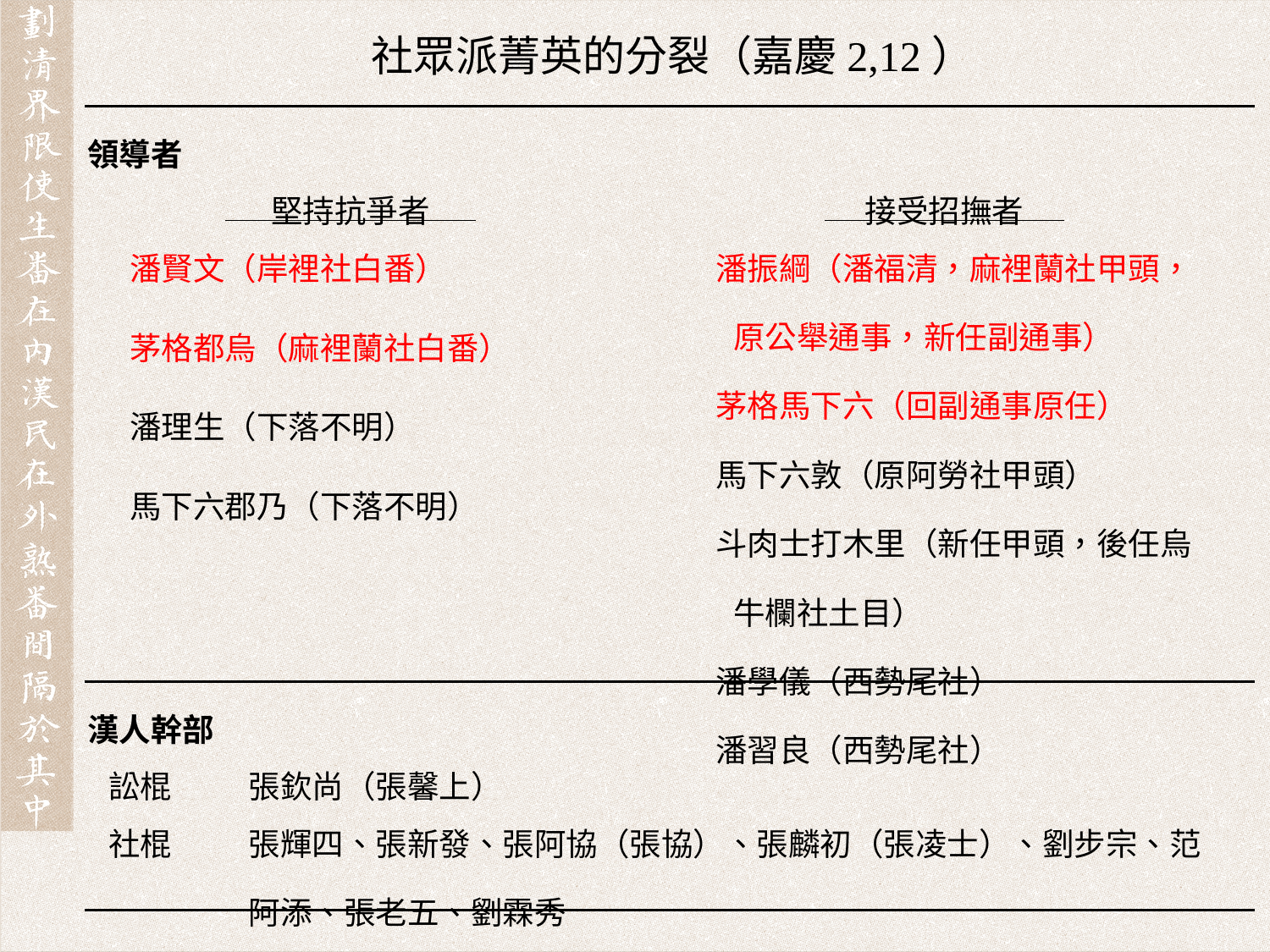

社眾派菁英的分裂（嘉慶2,12）
| 領導者 |  |  |  |  |  |
| --- | --- | --- | --- | --- | --- |
|  | 堅持抗爭者 |  |  | 接受招撫者 |  |
| 潘賢文（岸裡社白番） 茅格都烏（麻裡蘭社白番） 潘理生（下落不明） 馬下六郡乃（下落不明） |  |  | 潘振綱（潘福清，麻裡蘭社甲頭，原公舉通事，新任副通事） 茅格馬下六（回副通事原任） 馬下六敦（原阿勞社甲頭） 斗肉士打木里（新任甲頭，後任烏牛欄社土目） 潘學儀（西勢尾社） 潘習良（西勢尾社） |  |  |
| 漢人幹部 |  |  |  |  |  |
| 訟棍 | 張欽尚（張馨上） |  |  |  |  |
| 社棍 | 張輝四、張新發、張阿協（張協）、張麟初（張凌士）、劉步宗、范阿添、張老五、劉霖秀 |  |  |  |  |